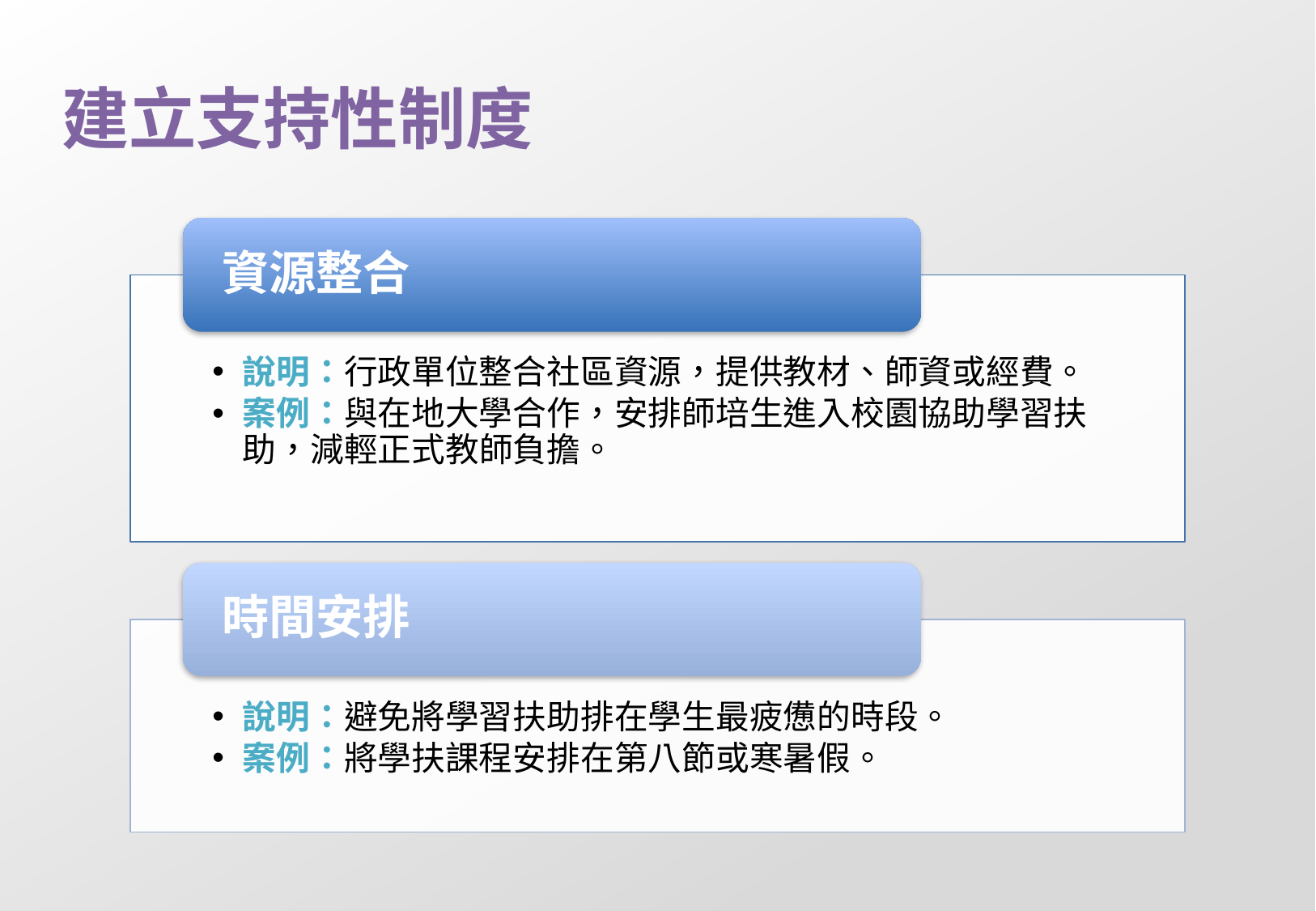

建立支持性制度
說明：行政單位整合社區資源，提供教材、師資或經費。
案例：與在地大學合作，安排師培生進入校園協助學習扶助，減輕正式教師負擔。
資源整合
說明：避免將學習扶助排在學生最疲憊的時段。
案例：將學扶課程安排在第八節或寒暑假。
時間安排